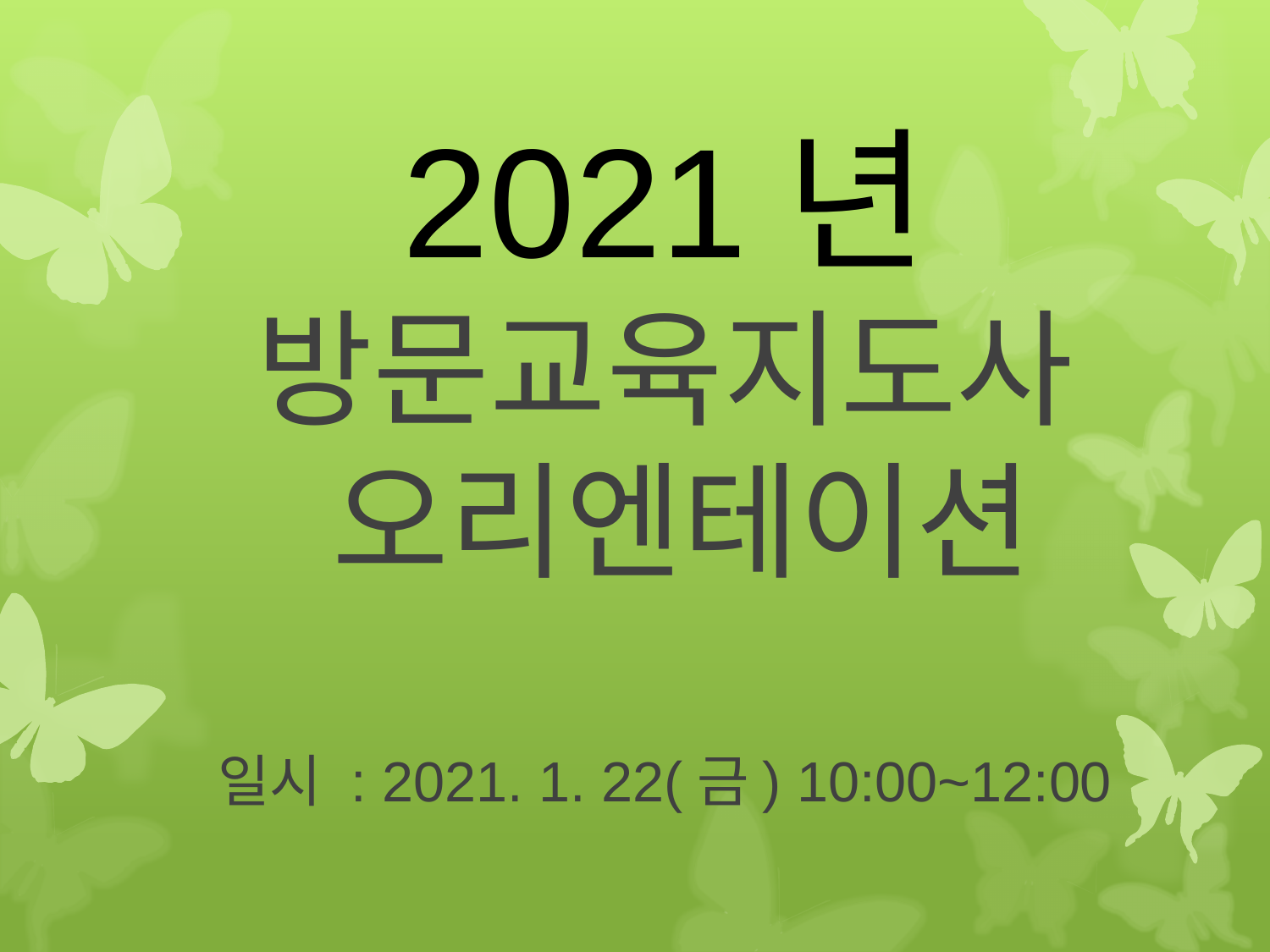

# 2021년 방문교육지도사 오리엔테이션 일시 : 2021. 1. 22(금) 10:00~12:00